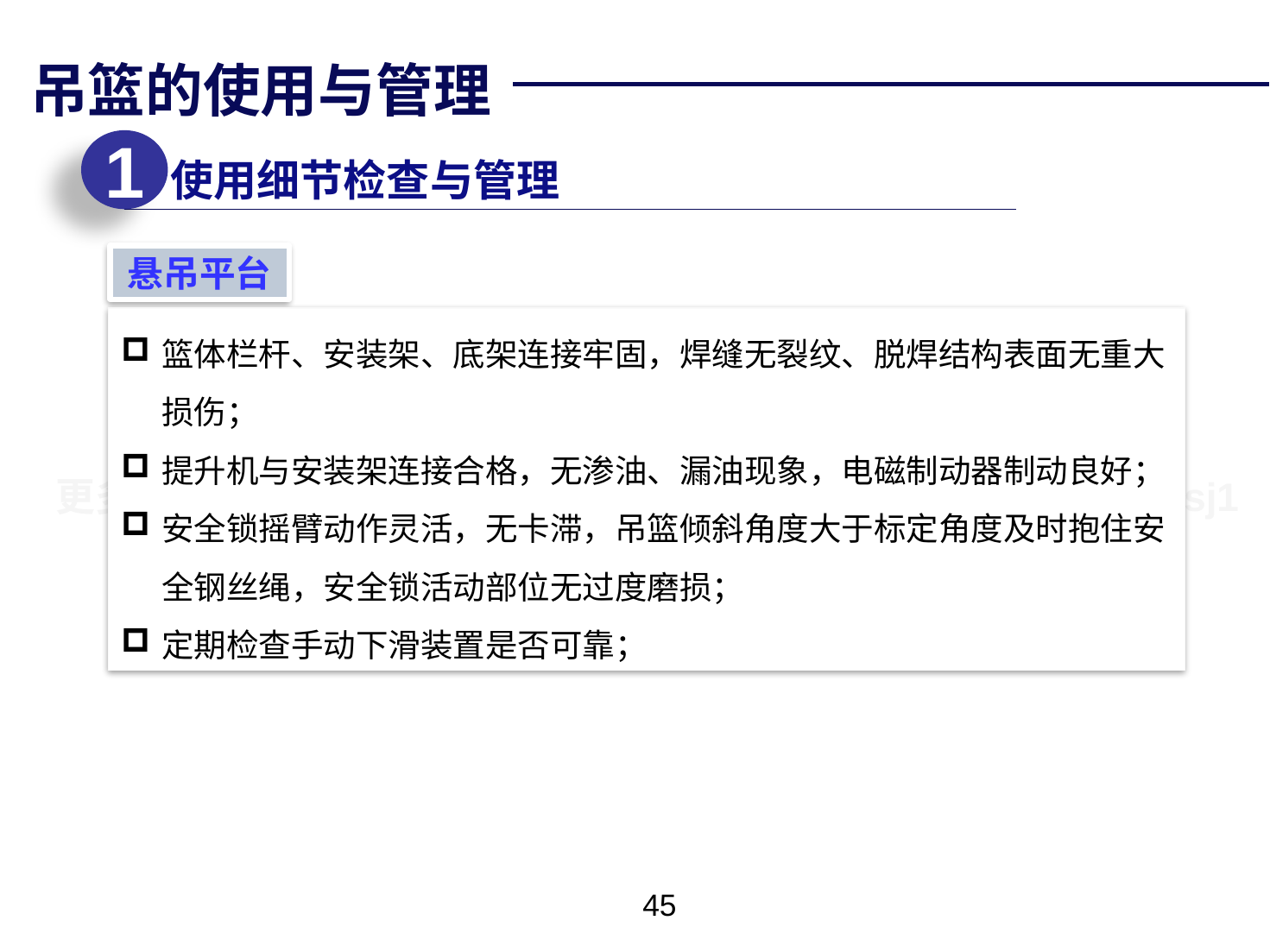

吊篮的使用与管理
1

使用细节检查与管理
悬吊平台
篮体栏杆、安装架、底架连接牢固，焊缝无裂纹、脱焊结构表面无重大损伤；
提升机与安装架连接合格，无渗油、漏油现象，电磁制动器制动良好；
安全锁摇臂动作灵活，无卡滞，吊篮倾斜角度大于标定角度及时抱住安全钢丝绳，安全锁活动部位无过度磨损；
定期检查手动下滑装置是否可靠；
45